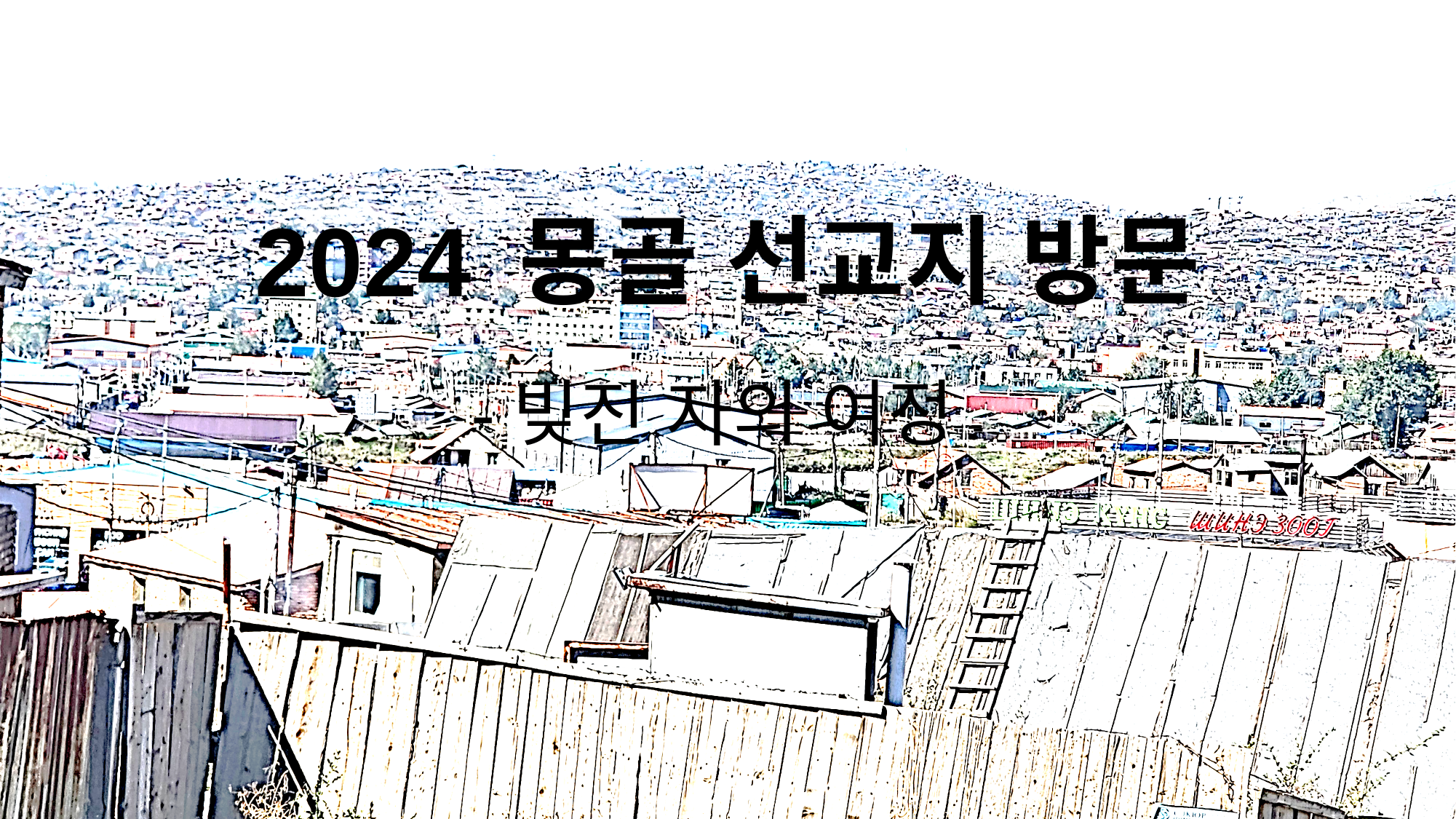

# 2024 몽골 선교지 방문
-빚진 자의 여정-